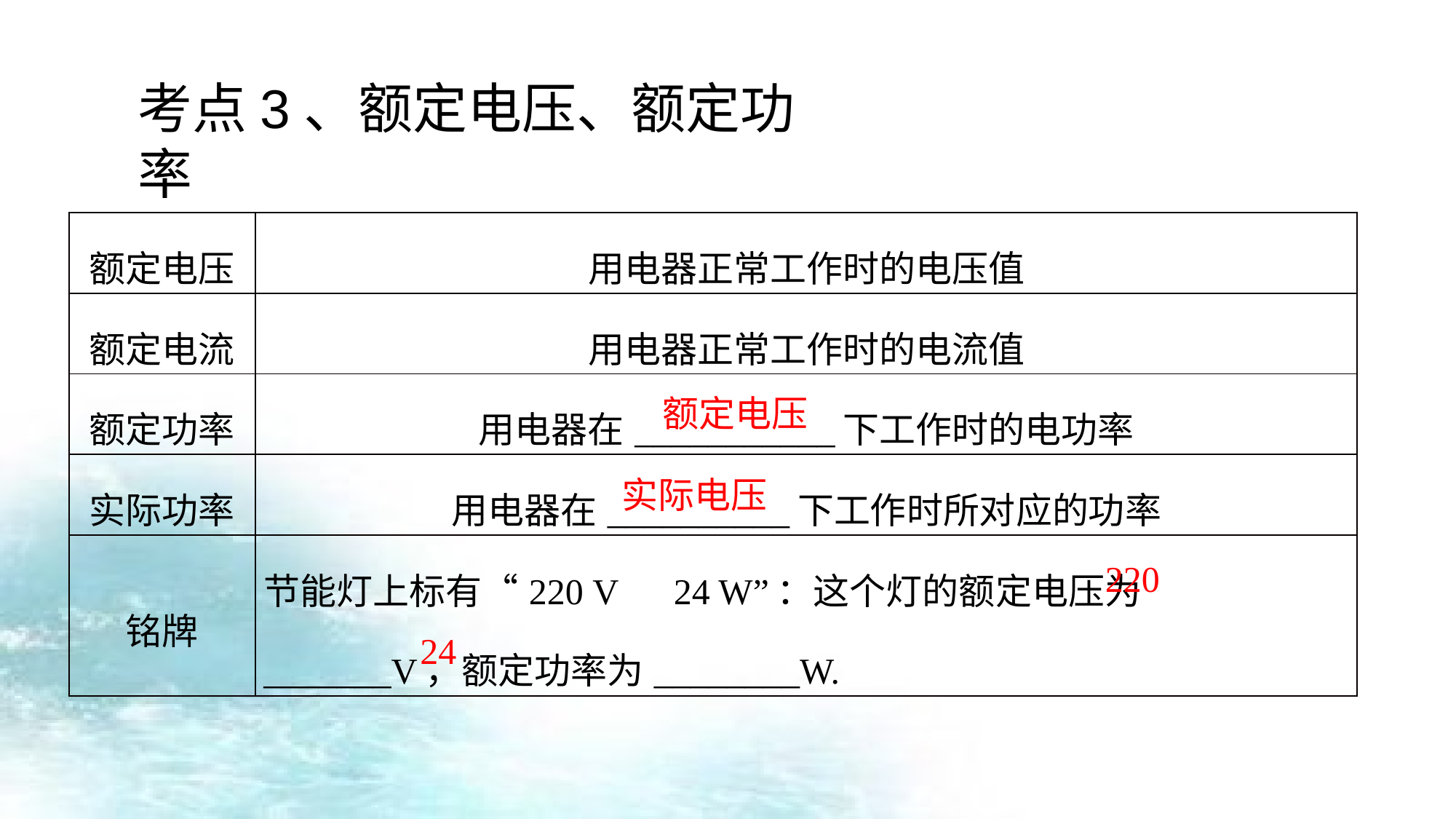

考点3、额定电压、额定功率
| 额定电压 | 用电器正常工作时的电压值 |
| --- | --- |
| 额定电流 | 用电器正常工作时的电流值 |
| 额定功率 | 用电器在\_\_\_\_\_\_\_\_\_\_\_下工作时的电功率 |
| 实际功率 | 用电器在\_\_\_\_\_\_\_\_\_\_下工作时所对应的功率 |
| 铭牌 | 节能灯上标有“220 V　24 W”：这个灯的额定电压为\_\_\_\_\_\_\_V，额定功率为\_\_\_\_\_\_\_\_W. |
额定电压
实际电压
220
24